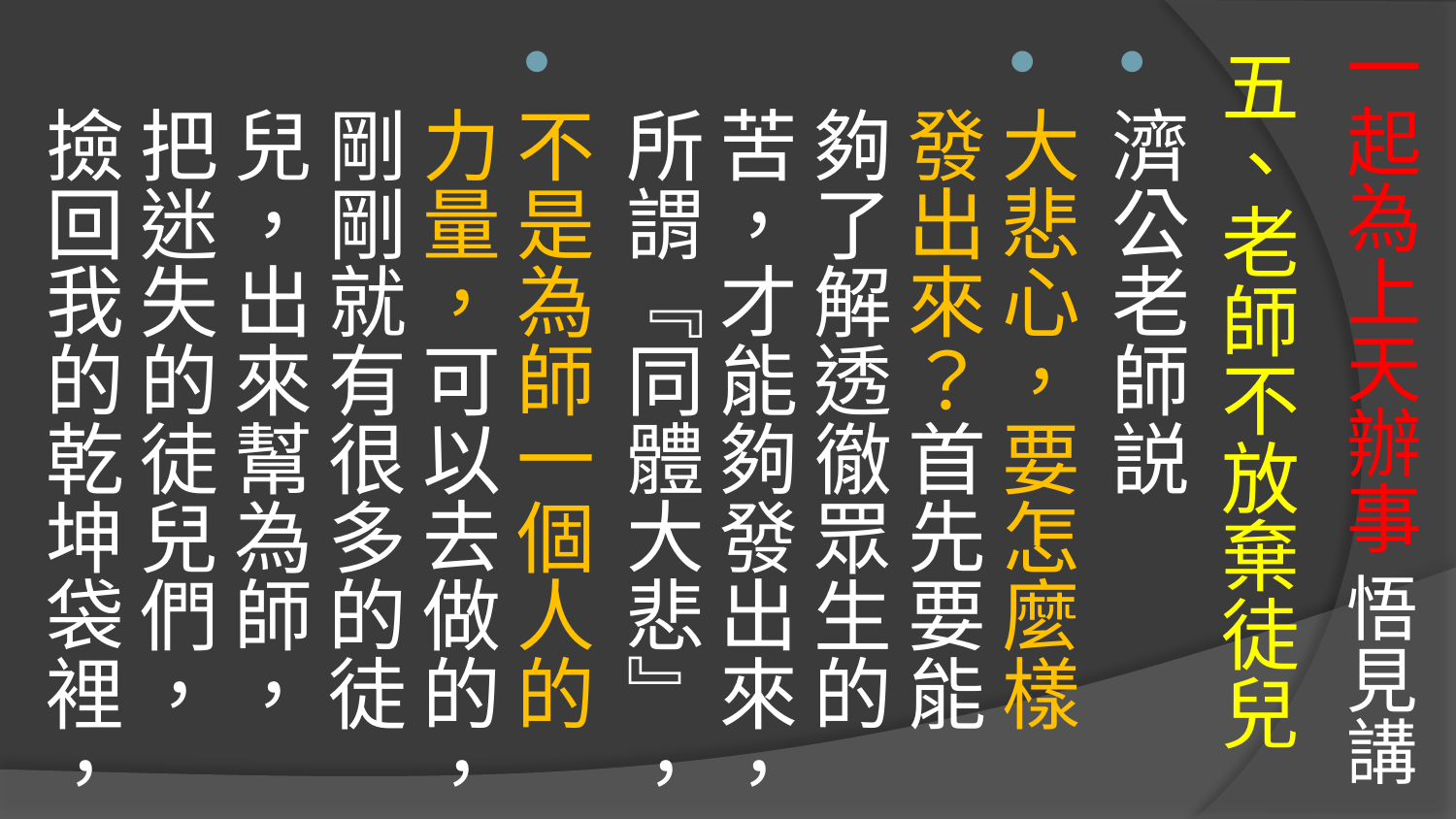

# 一起為上天辦事 悟見講
五、老師不放棄徒兒
濟公老師説
大悲心，要怎麼樣發出來？首先要能夠了解透徹眾生的苦，才能夠發出來，所謂『同體大悲』，
不是為師一個人的力量，可以去做的，剛剛就有很多的徒兒，出來幫為師，把迷失的徒兒們，撿回我的乾坤袋裡，